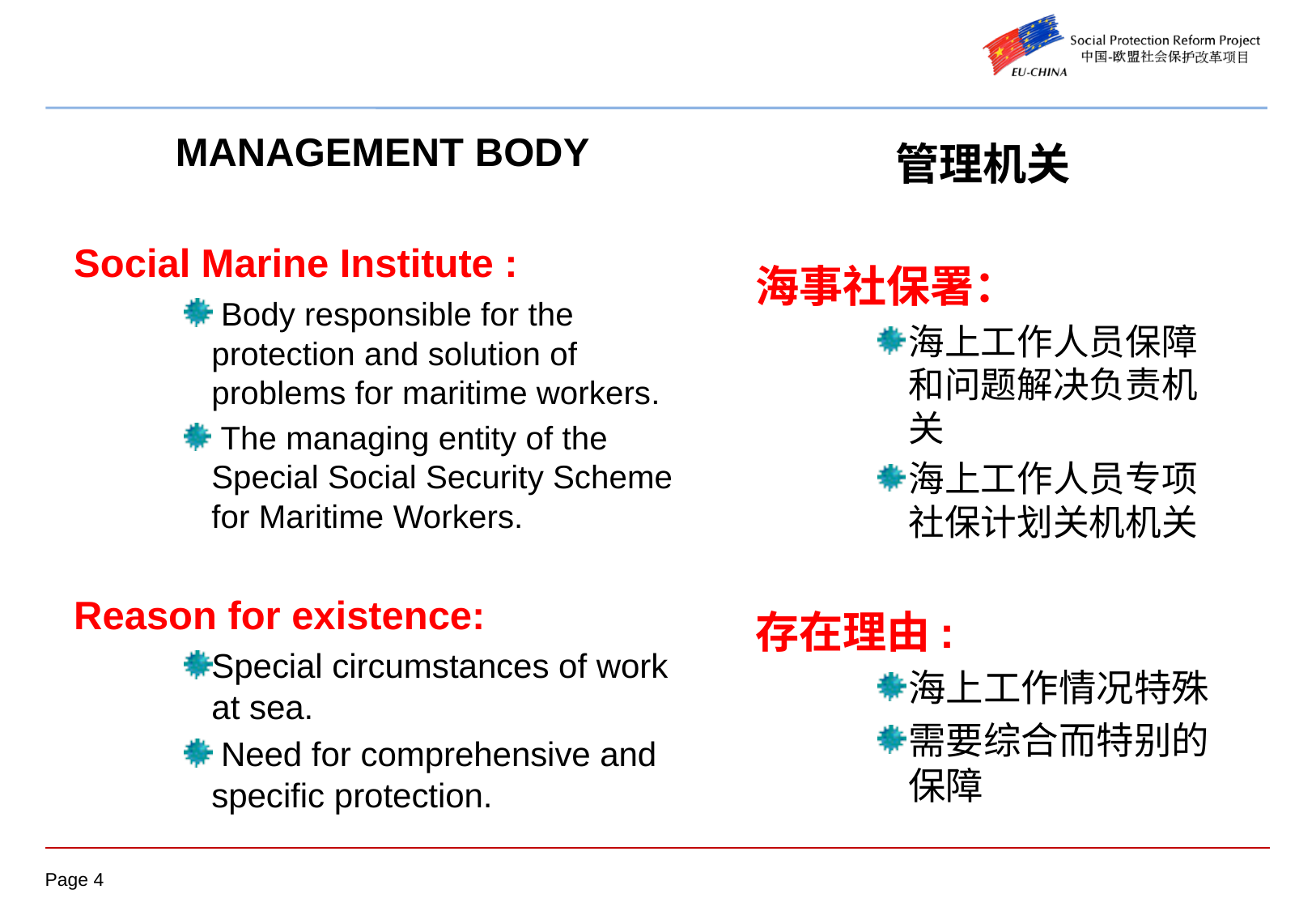

MANAGEMENT BODY

Social Marine Institute :
 Body responsible for the protection and solution of problems for maritime workers.
 The managing entity of the Special Social Security Scheme for Maritime Workers.

Reason for existence:
Special circumstances of work at sea.
 Need for comprehensive and specific protection.

管理机关

海事社保署：
海上工作人员保障和问题解决负责机关
海上工作人员专项社保计划关机机关

存在理由:
海上工作情况特殊
需要综合而特别的保障